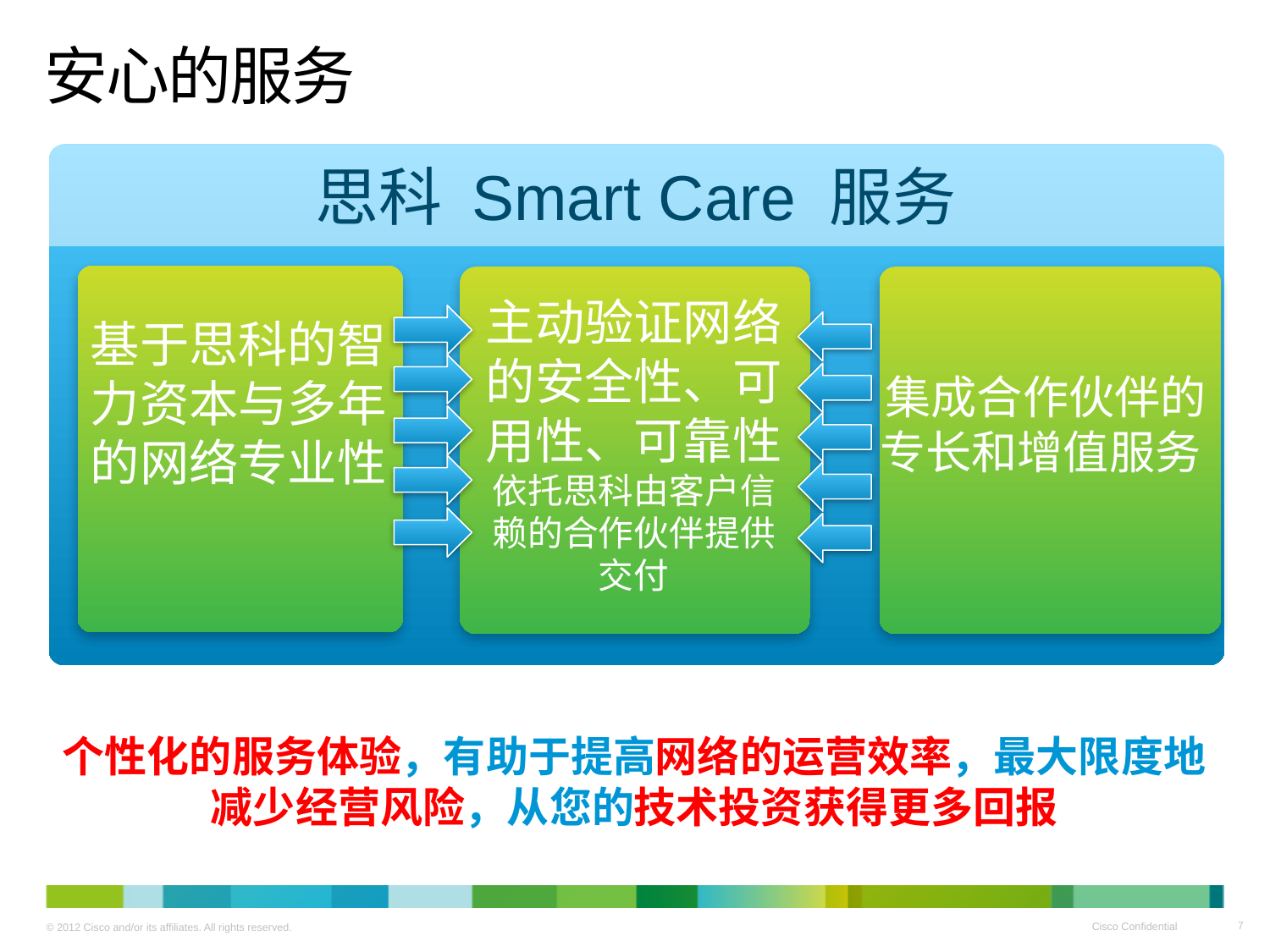

# 安心的服务

思科 Smart Care 服务

主动验证网络的安全性、可用性、可靠性
依托思科由客户信赖的合作伙伴提供交付

基于思科的智力资本与多年的网络专业性
集成合作伙伴的
专长和增值服务
个性化的服务体验，有助于提高网络的运营效率，最大限度地减少经营风险，从您的技术投资获得更多回报